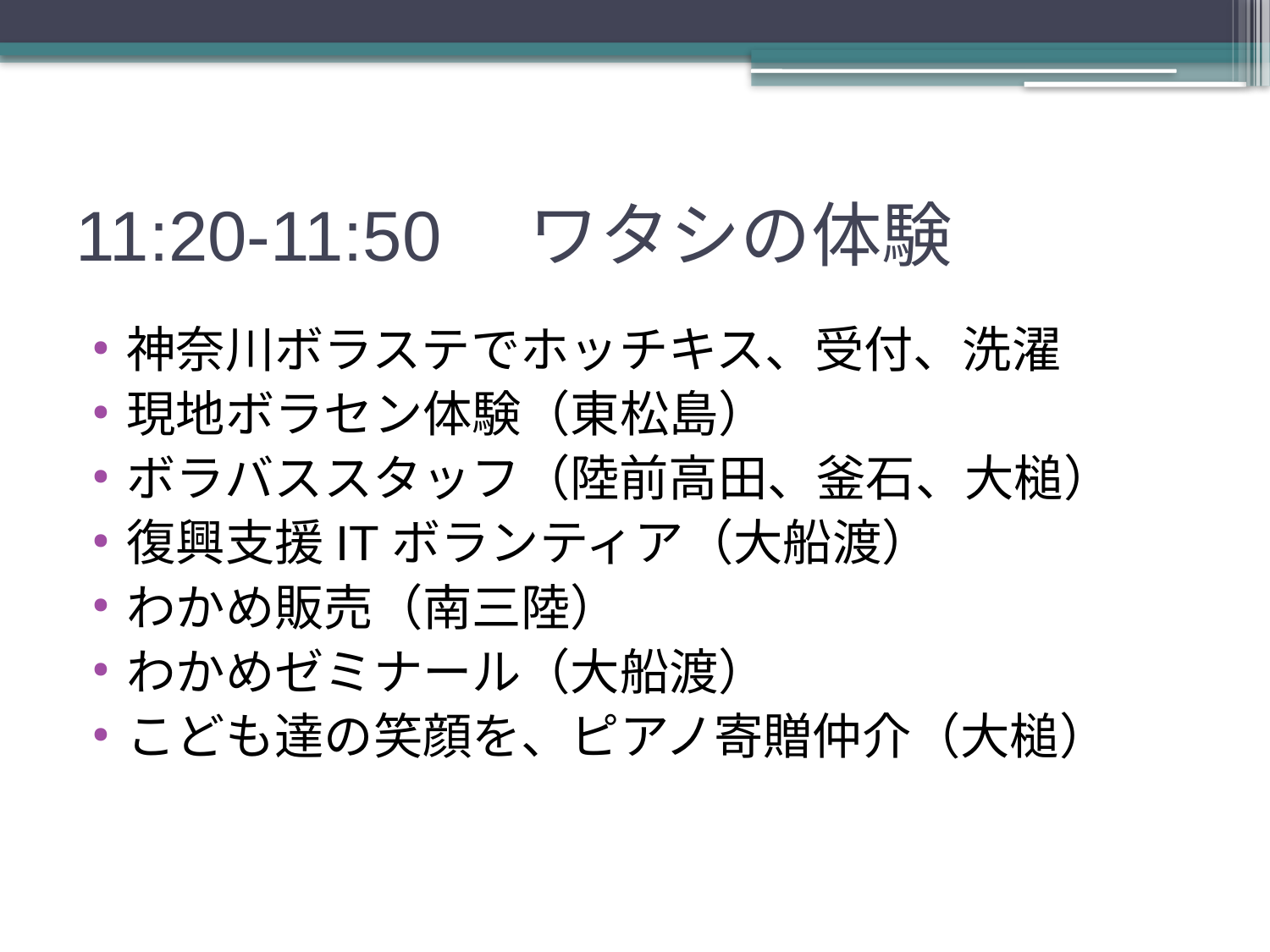

# 11:20-11:50　ワタシの体験
神奈川ボラステでホッチキス、受付、洗濯
現地ボラセン体験（東松島）
ボラバススタッフ（陸前高田、釜石、大槌）
復興支援ITボランティア（大船渡）
わかめ販売（南三陸）
わかめゼミナール（大船渡）
こども達の笑顔を、ピアノ寄贈仲介（大槌）